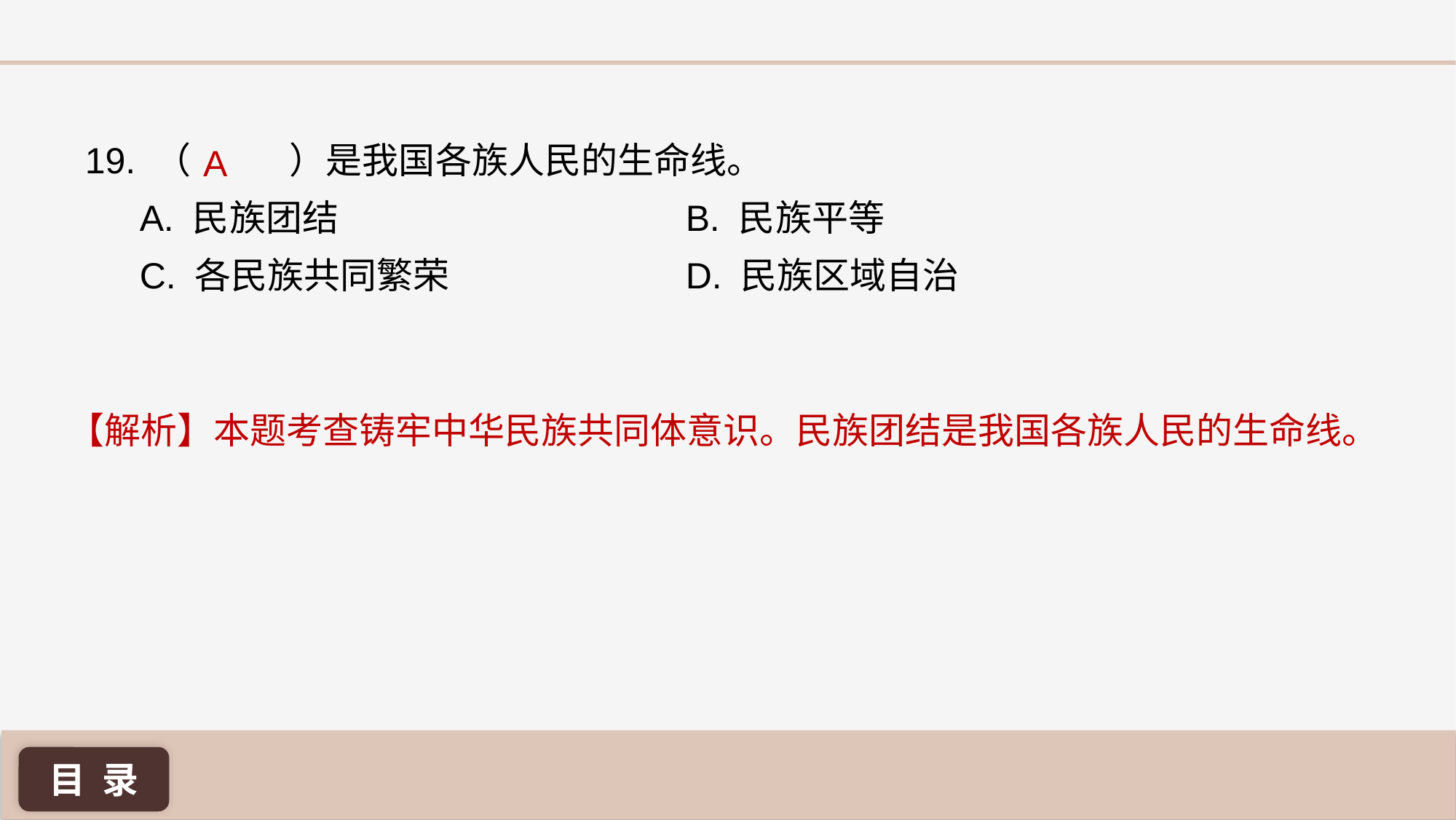

19. （	     ）是我国各族人民的生命线。
A. 民族团结 				B. 民族平等
C. 各民族共同繁荣 			D. 民族区域自治
A
【解析】本题考查铸牢中华民族共同体意识。民族团结是我国各族人民的生命线。